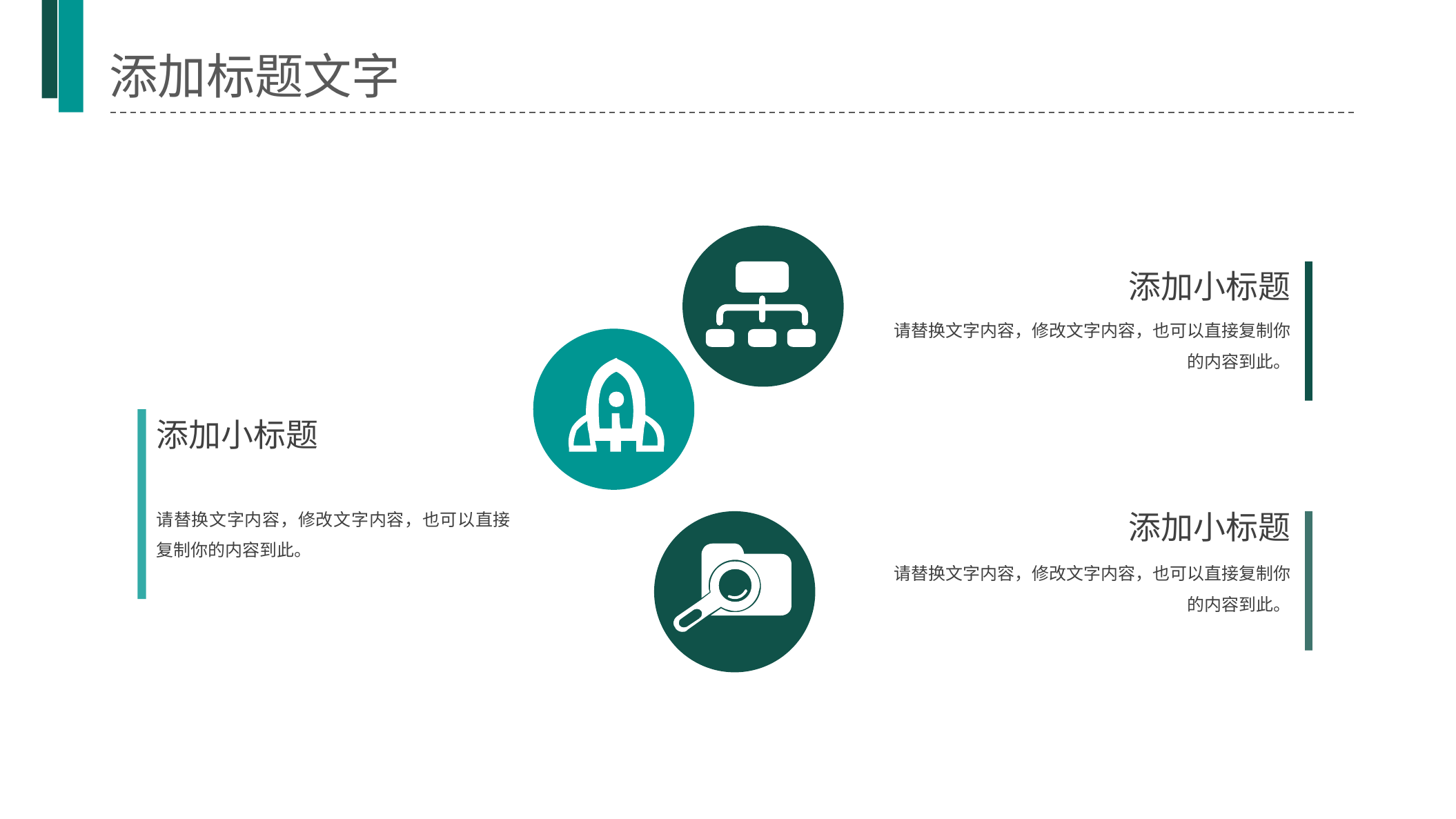

添加标题文字

添加小标题

请替换文字内容，修改文字内容，也可以直接复制你的内容到此。
添加小标题

请替换文字内容，修改文字内容，也可以直接复制你的内容到此。
添加小标题

请替换文字内容，修改文字内容，也可以直接复制你的内容到此。